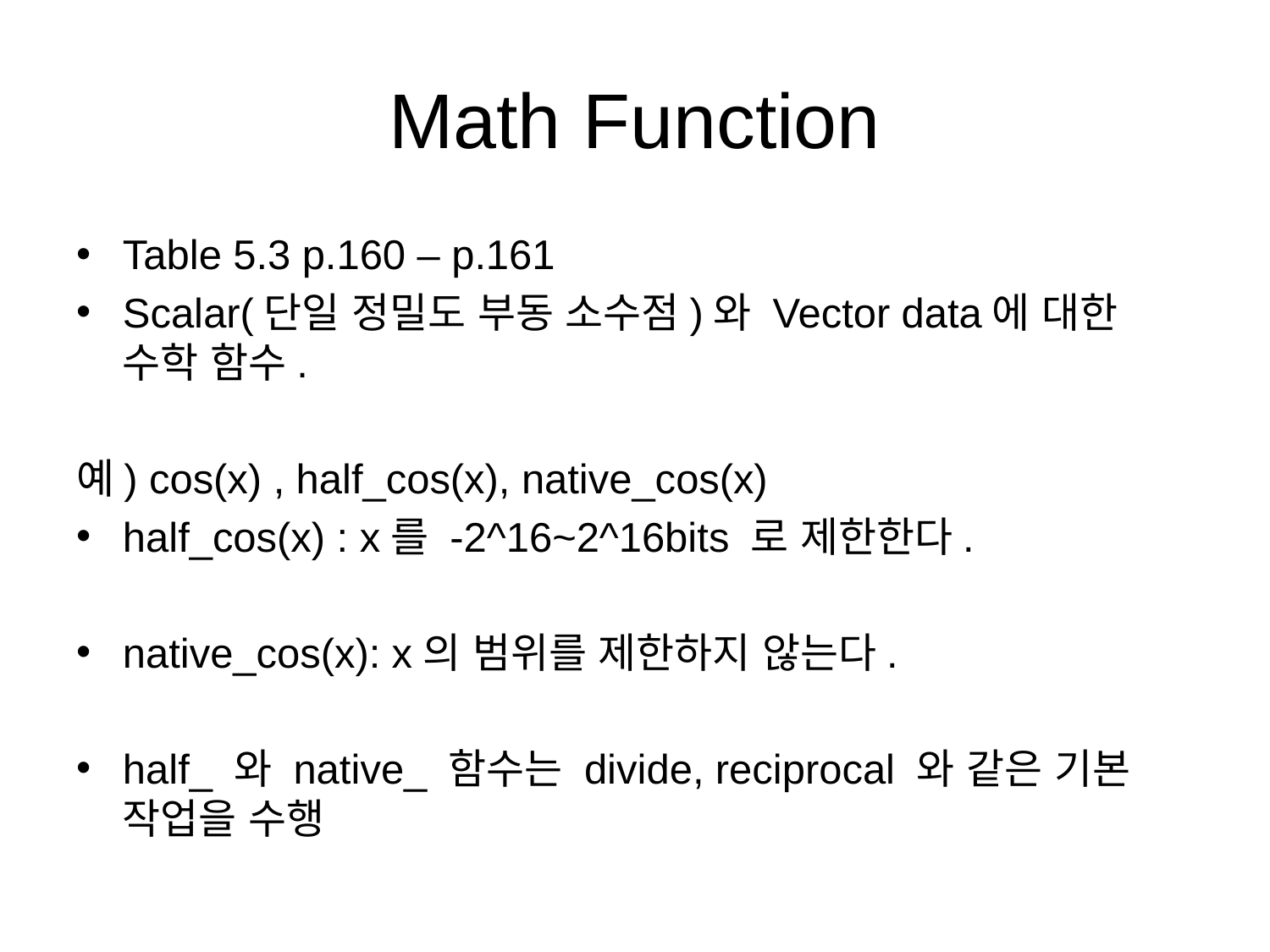

# Math Function
Table 5.3 p.160 – p.161
Scalar(단일 정밀도 부동 소수점)와 Vector data에 대한 수학 함수.

예) cos(x) , half_cos(x), native_cos(x)
half_cos(x) : x를 -2^16~2^16bits 로 제한한다.

native_cos(x): x의 범위를 제한하지 않는다.

half_ 와 native_ 함수는 divide, reciprocal 와 같은 기본 작업을 수행